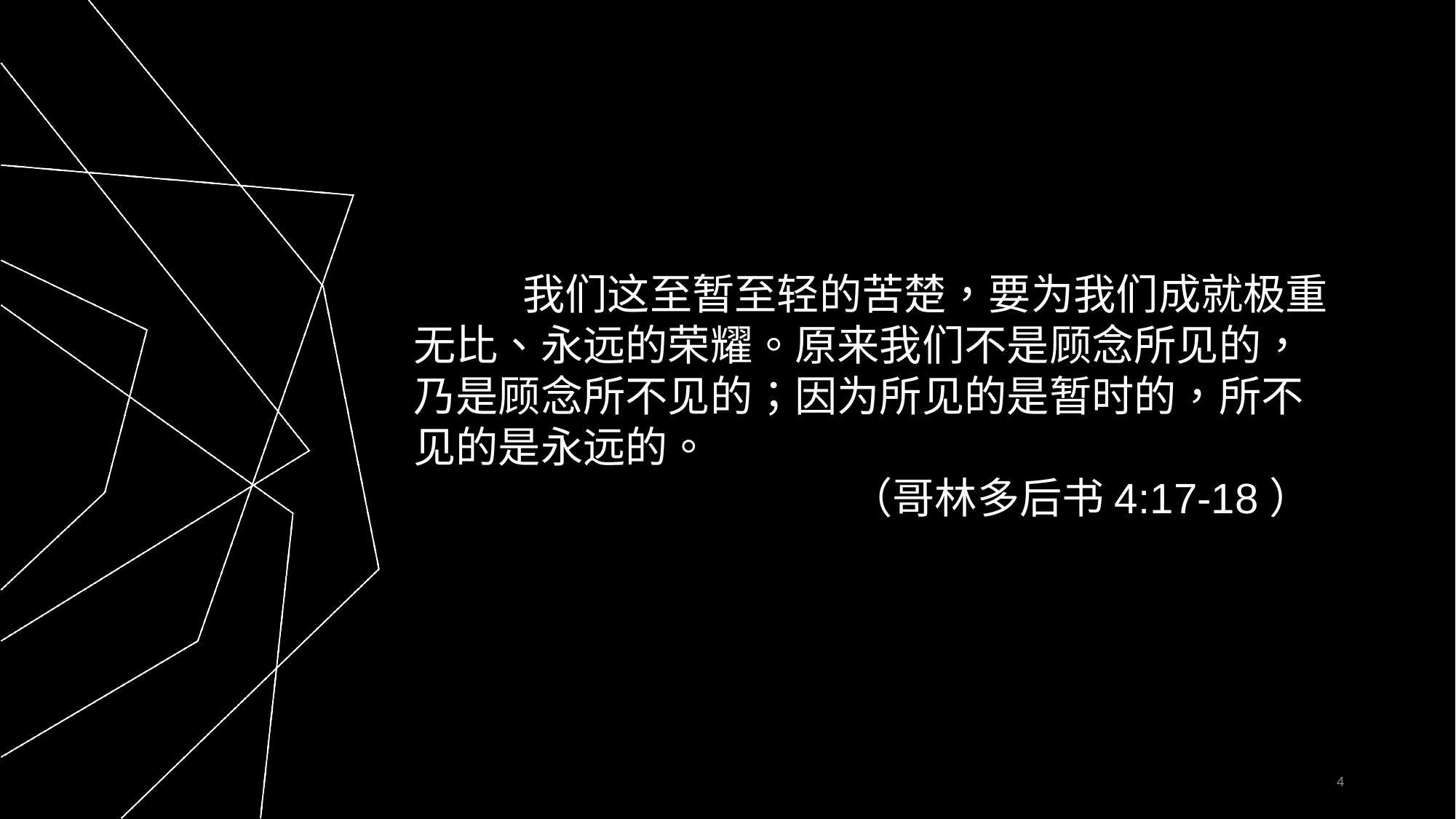

我们这至暂至轻的苦楚，要为我们成就极重无比、永远的荣耀。原来我们不是顾念所见的，乃是顾念所不见的；因为所见的是暂时的，所不见的是永远的。
				（哥林多后书4:17-18）
4